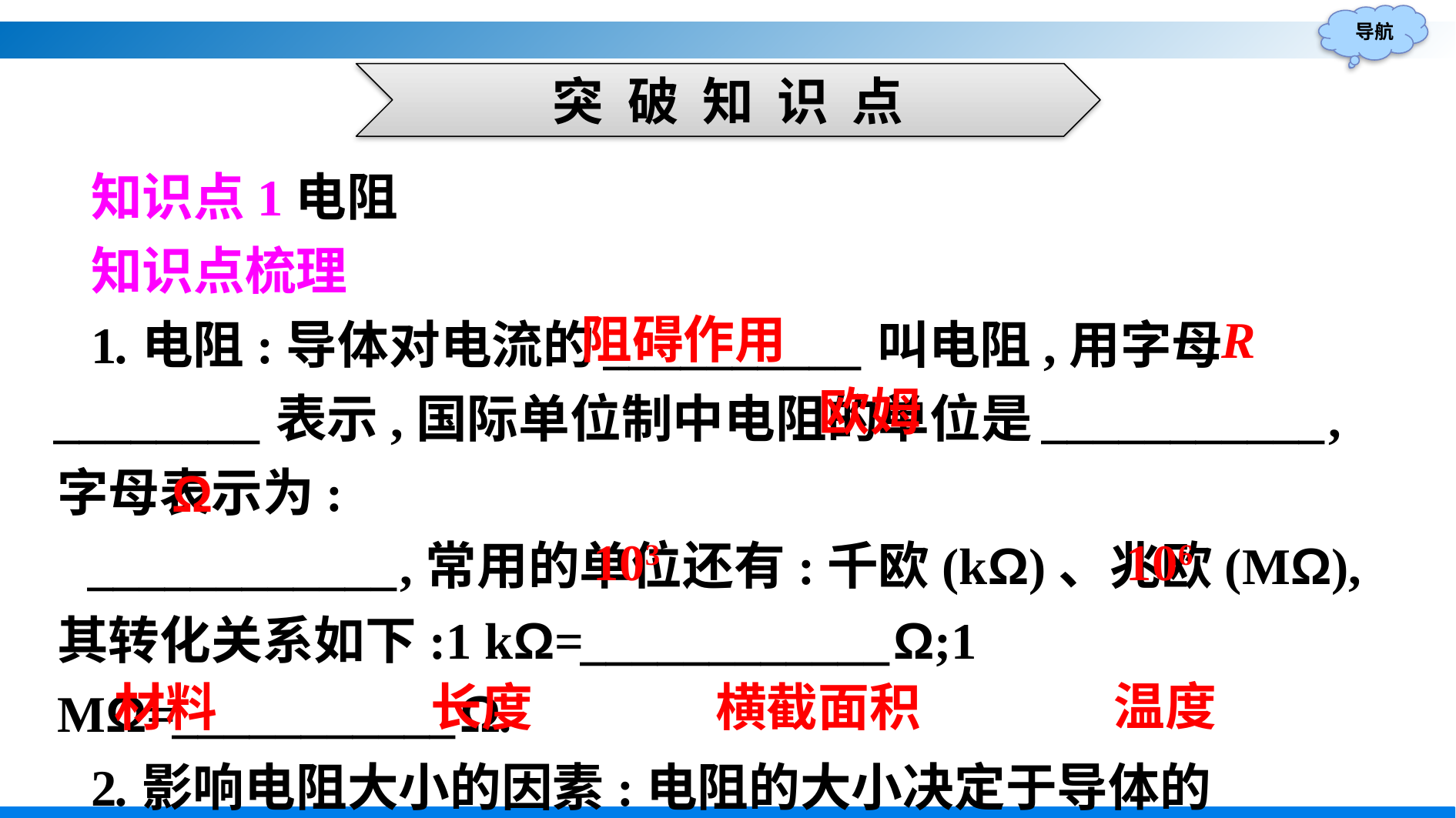

突  破  知  识  点
知识点1电阻
知识点梳理
1.电阻:导体对电流的__________叫电阻,用字母________表示,国际单位制中电阻的单位是___________,字母表示为:
____________,常用的单位还有:千欧(kΩ)、兆欧(MΩ),其转化关系如下:1 kΩ=____________Ω;1 MΩ=___________Ω.
2.影响电阻大小的因素:电阻的大小决定于导体的__________、__________、____________和____________.
R
阻碍作用
欧姆
Ω
106
103
温度
横截面积
长度
材料